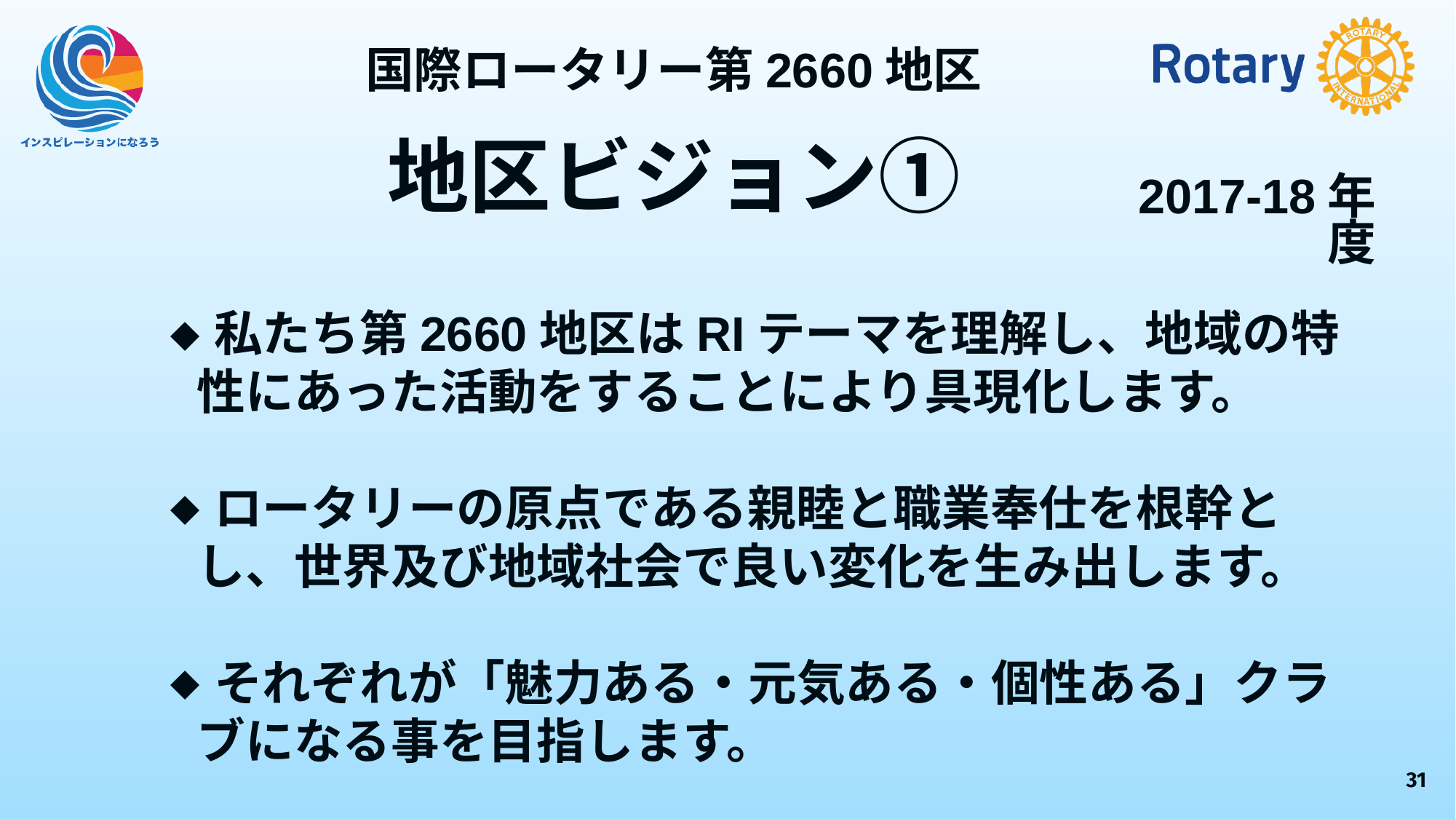

国際ロータリー第2660地区

地区ビジョン①
2017-18年度
私たち第2660地区はRIテーマを理解し、地域の特性にあった活動をすることにより具現化します。

ロータリーの原点である親睦と職業奉仕を根幹とし、世界及び地域社会で良い変化を生み出します。

それぞれが「魅力ある・元気ある・個性ある」クラブになる事を目指します。
31